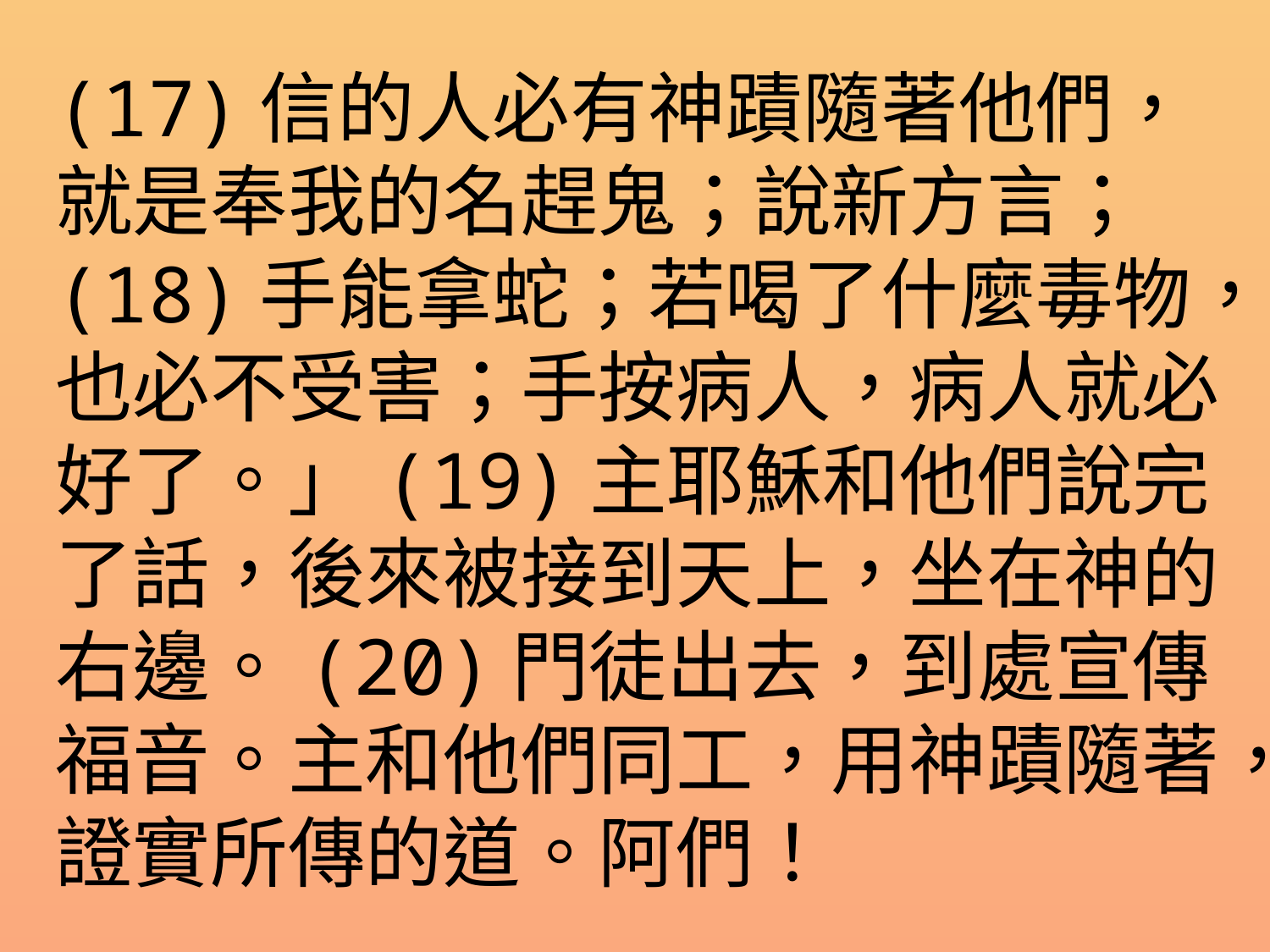

(17)信的人必有神蹟隨著他們，就是奉我的名趕鬼；說新方言；(18)手能拿蛇；若喝了什麼毒物，也必不受害；手按病人，病人就必好了。」(19)主耶穌和他們說完了話，後來被接到天上，坐在神的右邊。(20)門徒出去，到處宣傳福音。主和他們同工，用神蹟隨著，證實所傳的道。阿們！